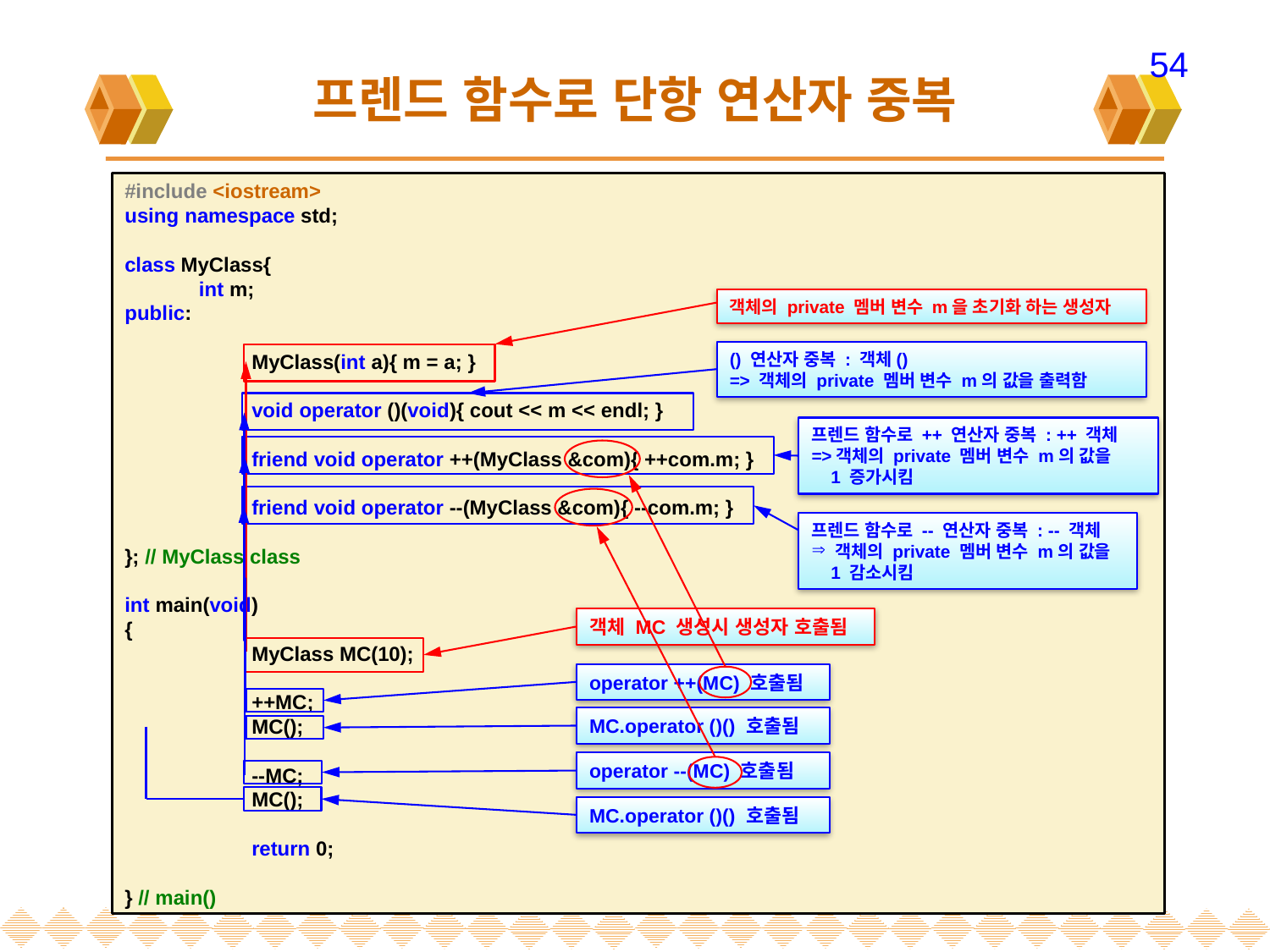

54
# 프렌드 함수로 단항 연산자 중복
#include <iostream>
using namespace std;

class MyClass{
             int m;
public:

	MyClass(int a){ m = a; }

	void operator ()(void){ cout << m << endl; }

	friend void operator ++(MyClass &com){ ++com.m; }

	friend void operator --(MyClass &com){ --com.m; }

}; // MyClass class

int main(void)
{
	MyClass MC(10);

	++MC;
	MC();

	--MC;
	MC();

	return 0;

} // main()
객체의 private 멤버 변수 m을 초기화 하는 생성자
() 연산자 중복 : 객체()
=> 객체의 private 멤버 변수 m의 값을 출력함

프렌드 함수로 ++ 연산자 중복 : ++ 객체
=>객체의 private 멤버 변수 m의 값을
    1 증가시킴

프렌드 함수로 -- 연산자 중복 : -- 객체
객체의 private 멤버 변수 m의 값을
    1 감소시킴
객체 MC 생성시 생성자 호출됨

operator ++(MC) 호출됨

MC.operator ()() 호출됨

operator --(MC) 호출됨

MC.operator ()() 호출됨